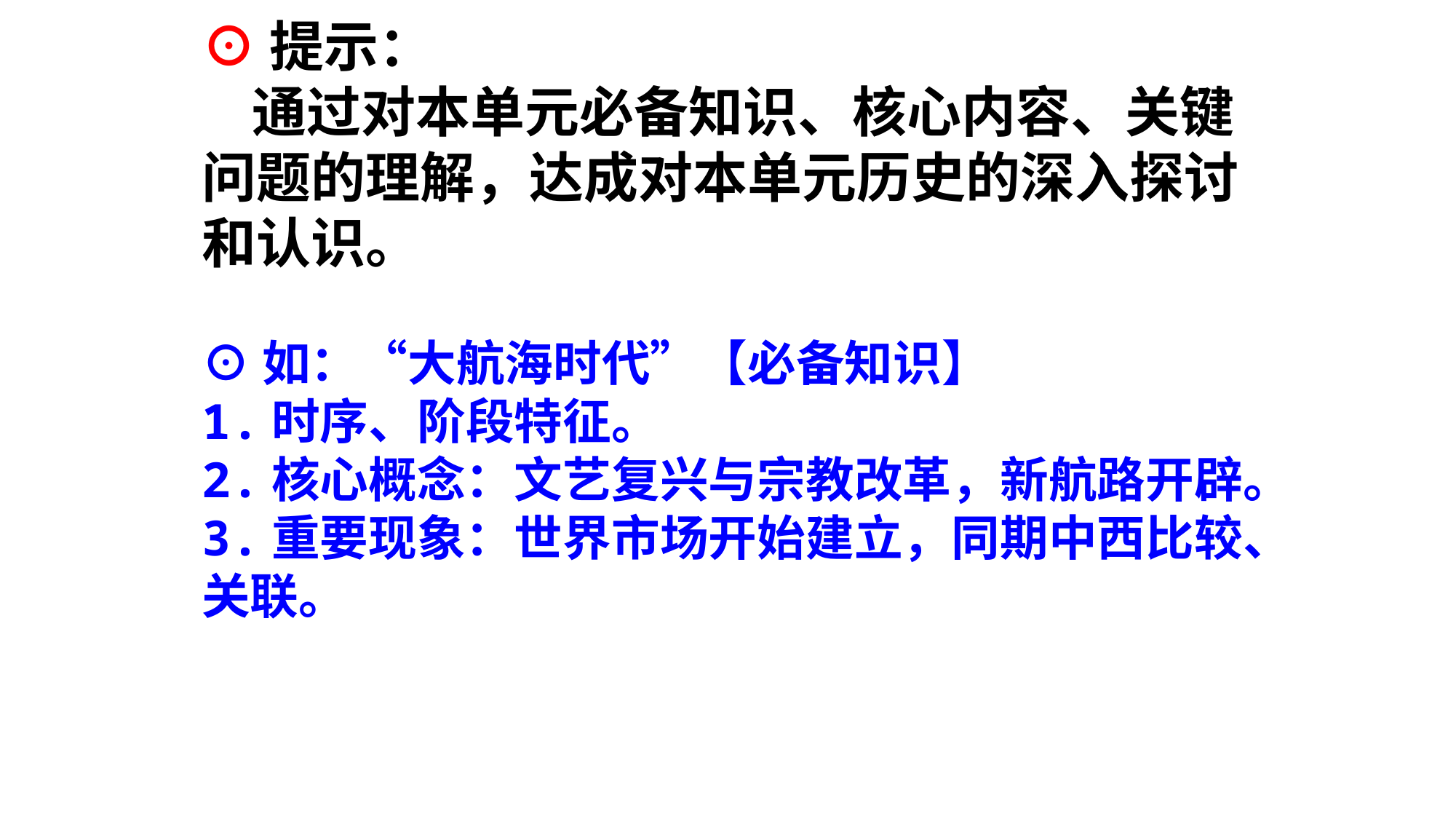

⊙提示：
   通过对本单元必备知识、核心内容、关键问题的理解，达成对本单元历史的深入探讨和认识。

⊙如：“大航海时代”【必备知识】
1.时序、阶段特征。
2.核心概念：文艺复兴与宗教改革，新航路开辟。
3.重要现象：世界市场开始建立，同期中西比较、关联。